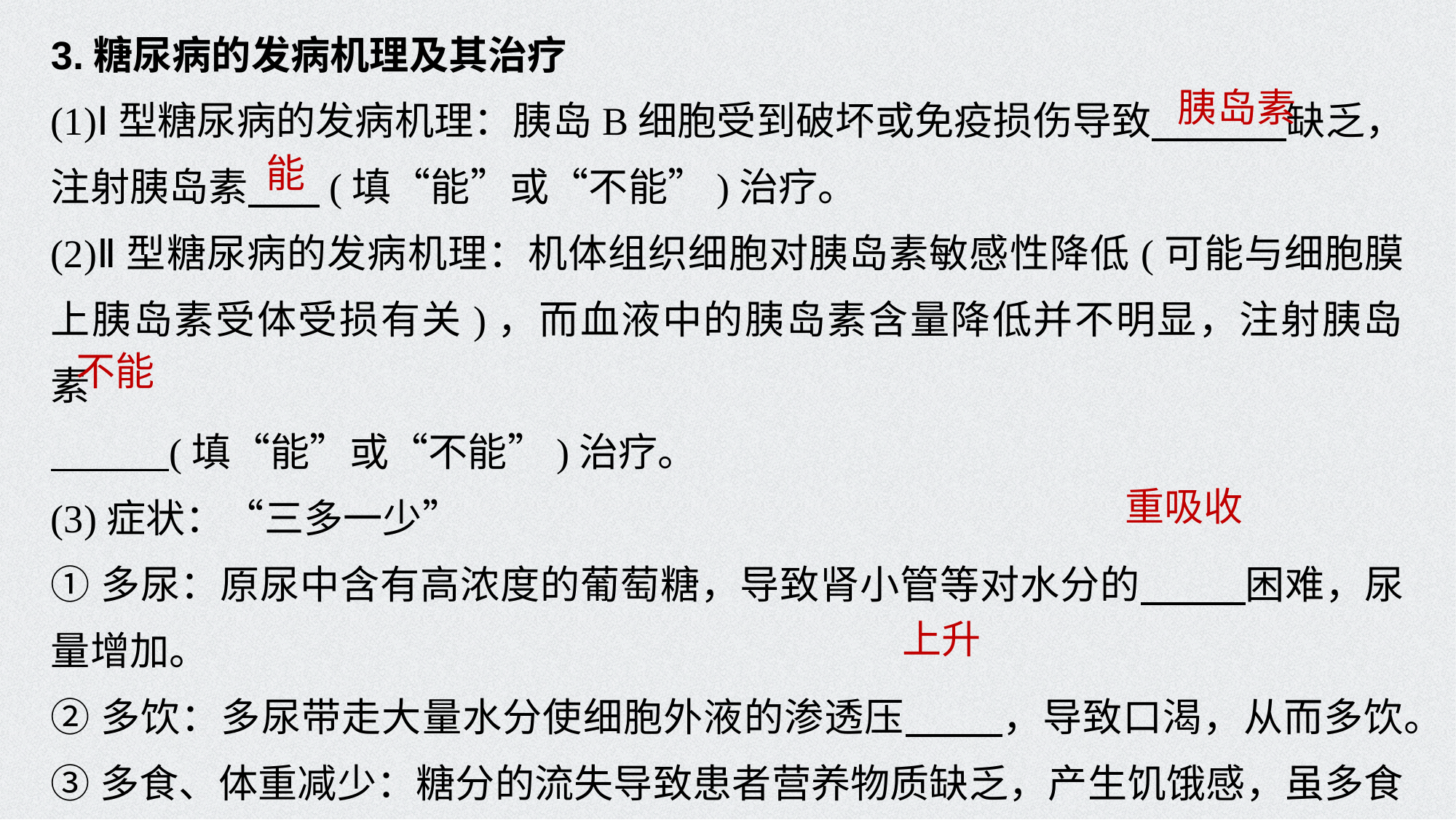

3.糖尿病的发病机理及其治疗
(1)Ⅰ型糖尿病的发病机理：胰岛B细胞受到破坏或免疫损伤导致               缺乏，注射胰岛素        (填“能”或“不能”)治疗。
(2)Ⅱ型糖尿病的发病机理：机体组织细胞对胰岛素敏感性降低(可能与细胞膜上胰岛素受体受损有关)，而血液中的胰岛素含量降低并不明显，注射胰岛素
            (填“能”或“不能”)治疗。
(3)症状：“三多一少”
①多尿：原尿中含有高浓度的葡萄糖，导致肾小管等对水分的           困难，尿量增加。
②多饮：多尿带走大量水分使细胞外液的渗透压          ，导致口渴，从而多饮。
③多食、体重减少：糖分的流失导致患者营养物质缺乏，产生饥饿感，虽多食但消瘦。
胰岛素
能
不能
重吸收
上升